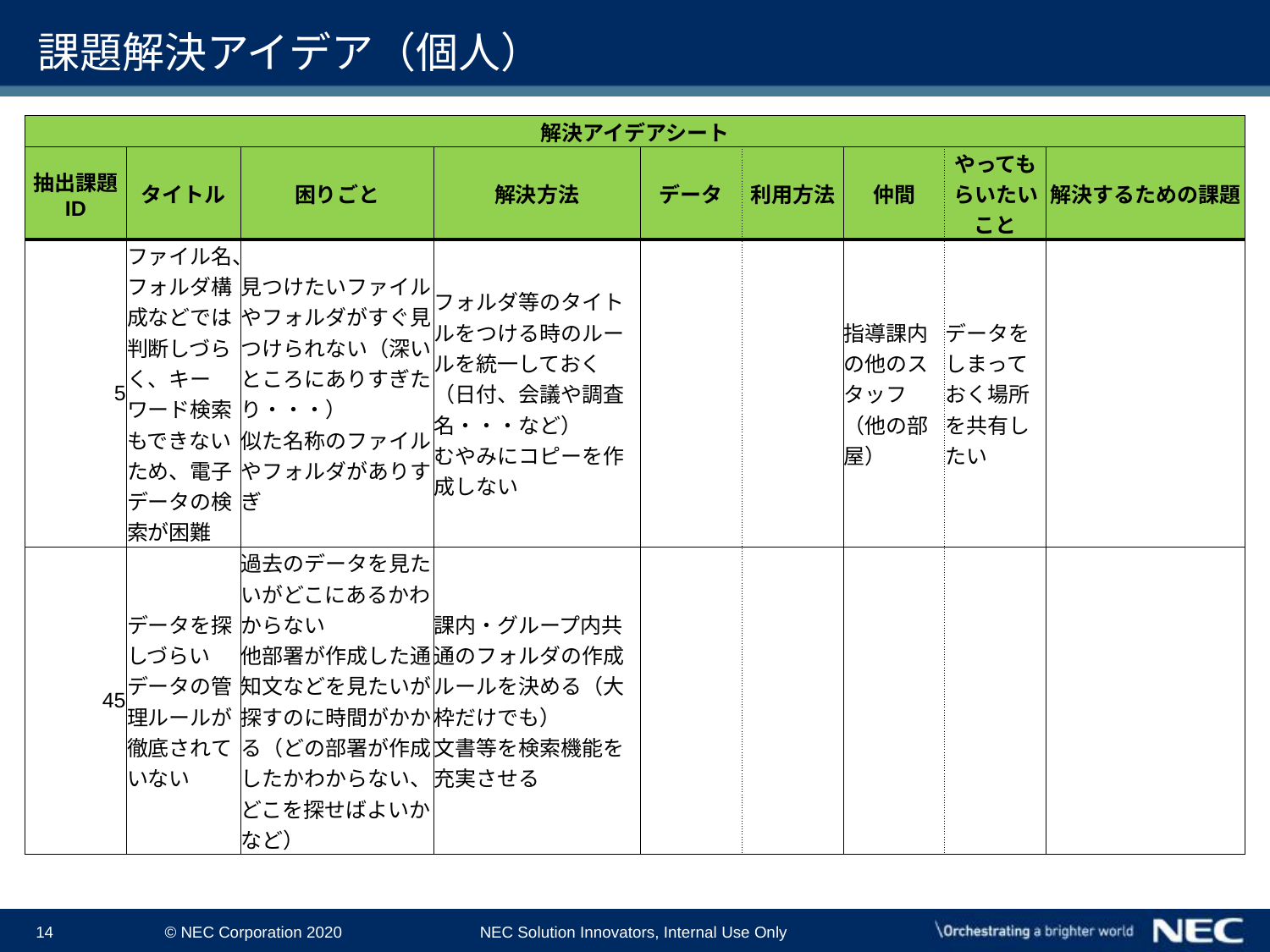

# 課題解決アイデア（個人）
| 解決アイデアシート |  |  |  |  |  |  |  |  |
| --- | --- | --- | --- | --- | --- | --- | --- | --- |
| 抽出課題 ID | タイトル | 困りごと | 解決方法 | データ | 利用方法 | 仲間 | やってもらいたいこと | 解決するための課題 |
| 5 | ファイル名、フォルダ構成などでは判断しづらく、キーワード検索もできないため、電子データの検索が困難 | 見つけたいファイルやフォルダがすぐ見つけられない（深いところにありすぎたり・・・） 似た名称のファイルやフォルダがありすぎ | フォルダ等のタイトルをつける時のルールを統一しておく（日付、会議や調査名・・・など） むやみにコピーを作成しない |  |  | 指導課内の他のスタッフ（他の部屋） | データをしまっておく場所を共有したい |  |
| 45 | データを探しづらい　データの管理ルールが徹底されていない | 過去のデータを見たいがどこにあるかわからない 他部署が作成した通知文などを見たいが探すのに時間がかかる（どの部署が作成したかわからない、どこを探せばよいかなど） | 課内・グループ内共通のフォルダの作成ルールを決める（大枠だけでも） 文書等を検索機能を充実させる |  |  |  |  |  |